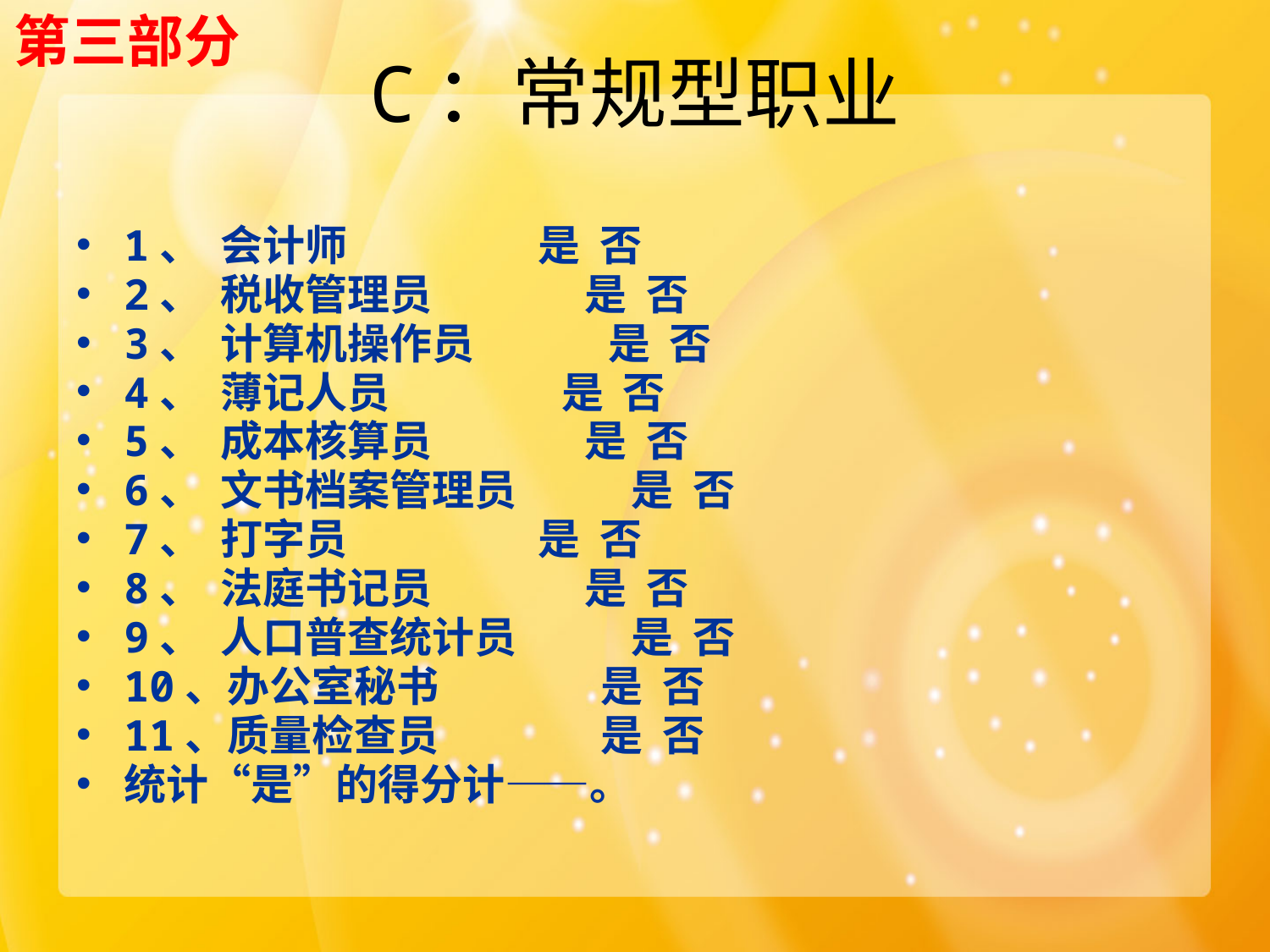

第三部分
# C：常规型职业
1、  会计师                    是  否
2、  税收管理员                是  否
3、  计算机操作员              是  否
4、  薄记人员                  是  否
5、  成本核算员                是  否
6、  文书档案管理员            是  否
7、  打字员                    是  否
8、  法庭书记员                是  否
9、  人口普查统计员            是  否
10、办公室秘书                 是  否
11、质量检查员                 是  否
统计“是”的得分计——。